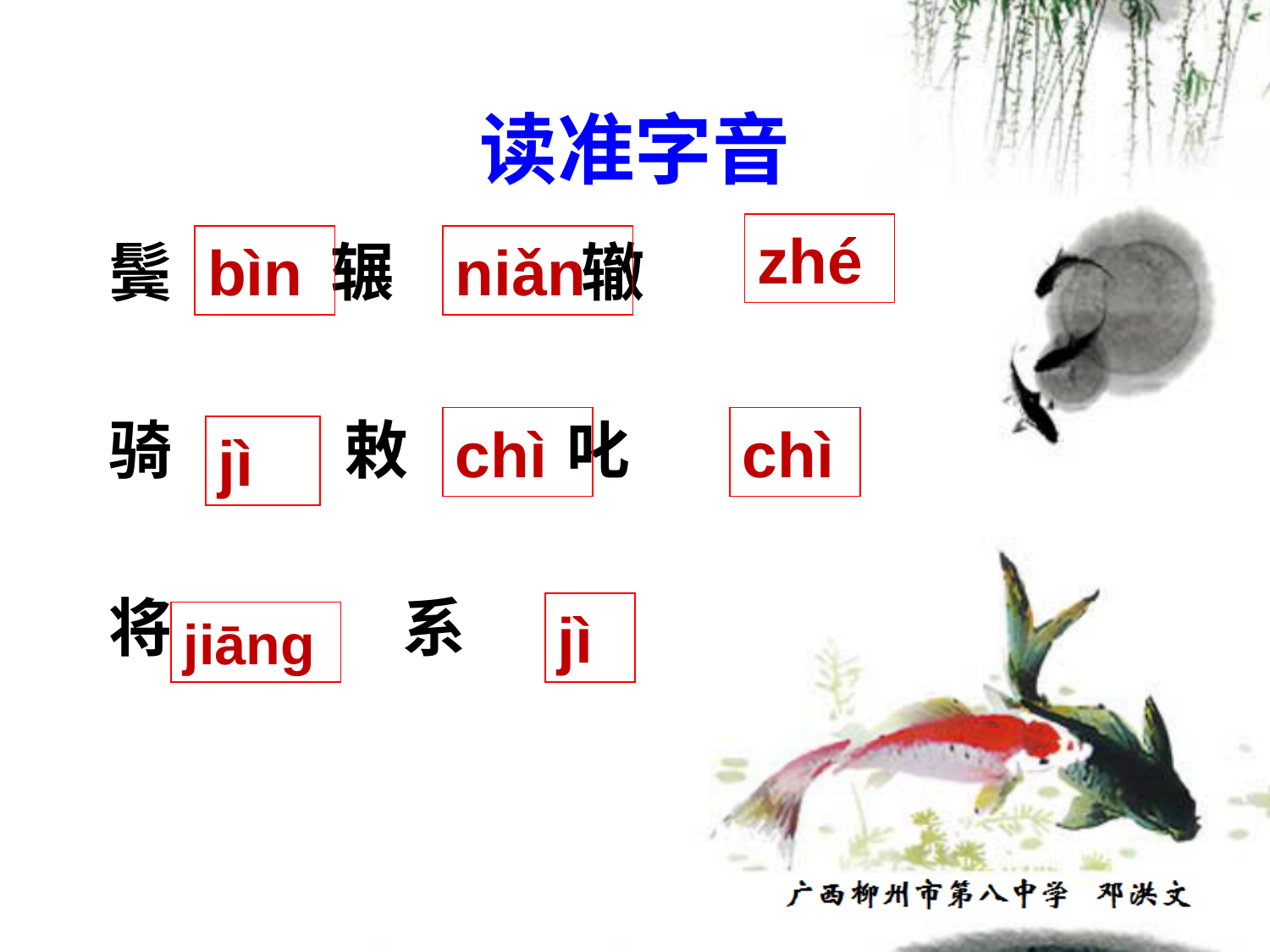

读准字音
zhé
鬓           辗             辙

骑            敕           叱

将                系
bìn
niǎn
chì
chì
jì
jì
jiāng